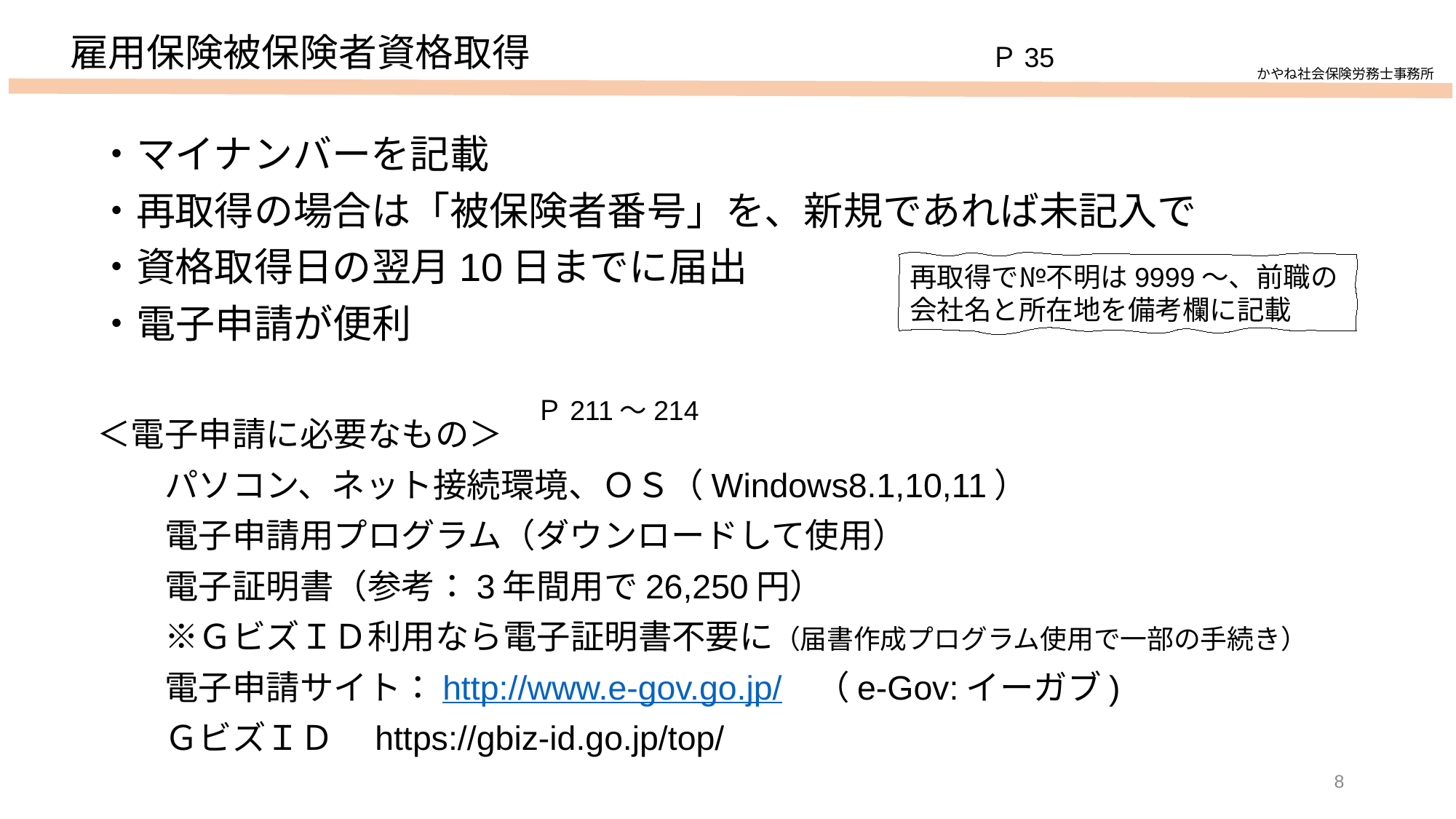

# 雇用保険被保険者資格取得
Ｐ35
かやね社会保険労務士事務所
・マイナンバーを記載
・再取得の場合は「被保険者番号」を、新規であれば未記入で
・資格取得日の翌月10日までに届出
・電子申請が便利

＜電子申請に必要なもの＞
　　パソコン、ネット接続環境、ＯＳ（Windows8.1,10,11）
　　電子申請用プログラム（ダウンロードして使用）
　　電子証明書（参考：3年間用で26,250円）
　　※ＧビズＩＤ利用なら電子証明書不要に（届書作成プログラム使用で一部の手続き）
　　電子申請サイト：http://www.e-gov.go.jp/　（e-Gov:イーガブ)
　　ＧビズＩＤ　https://gbiz-id.go.jp/top/

再取得で№不明は9999～、前職の会社名と所在地を備考欄に記載
Ｐ211～214
8